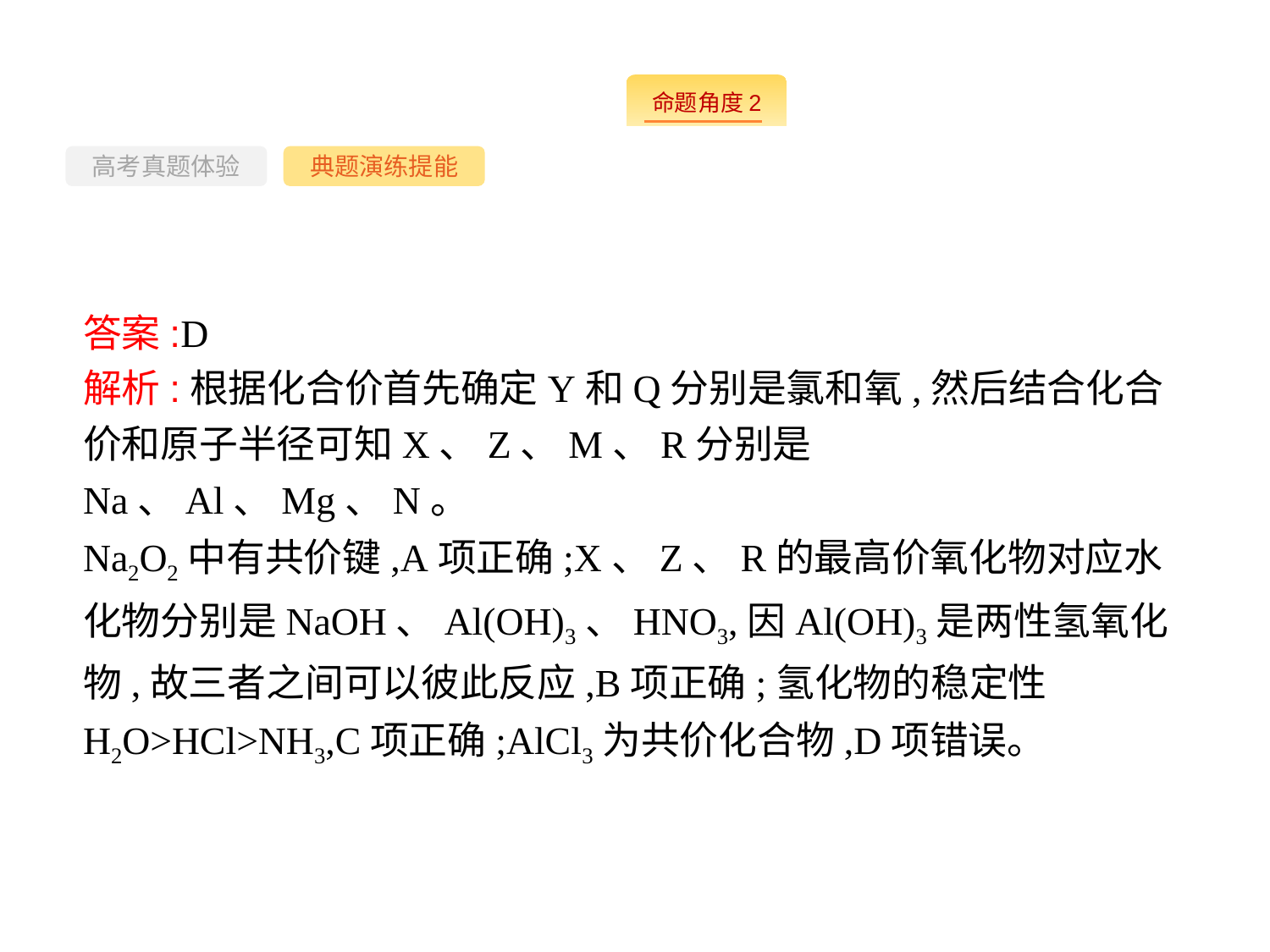

-73-
高考真题体验
典题演练提能
答案:D
解析:根据化合价首先确定Y和Q分别是氯和氧,然后结合化合价和原子半径可知X、Z、M、R分别是Na、Al、Mg、N。
Na2O2中有共价键,A项正确;X、Z、R的最高价氧化物对应水化物分别是NaOH、Al(OH)3、HNO3,因Al(OH)3是两性氢氧化物,故三者之间可以彼此反应,B项正确;氢化物的稳定性H2O>HCl>NH3,C项正确;AlCl3为共价化合物,D项错误。